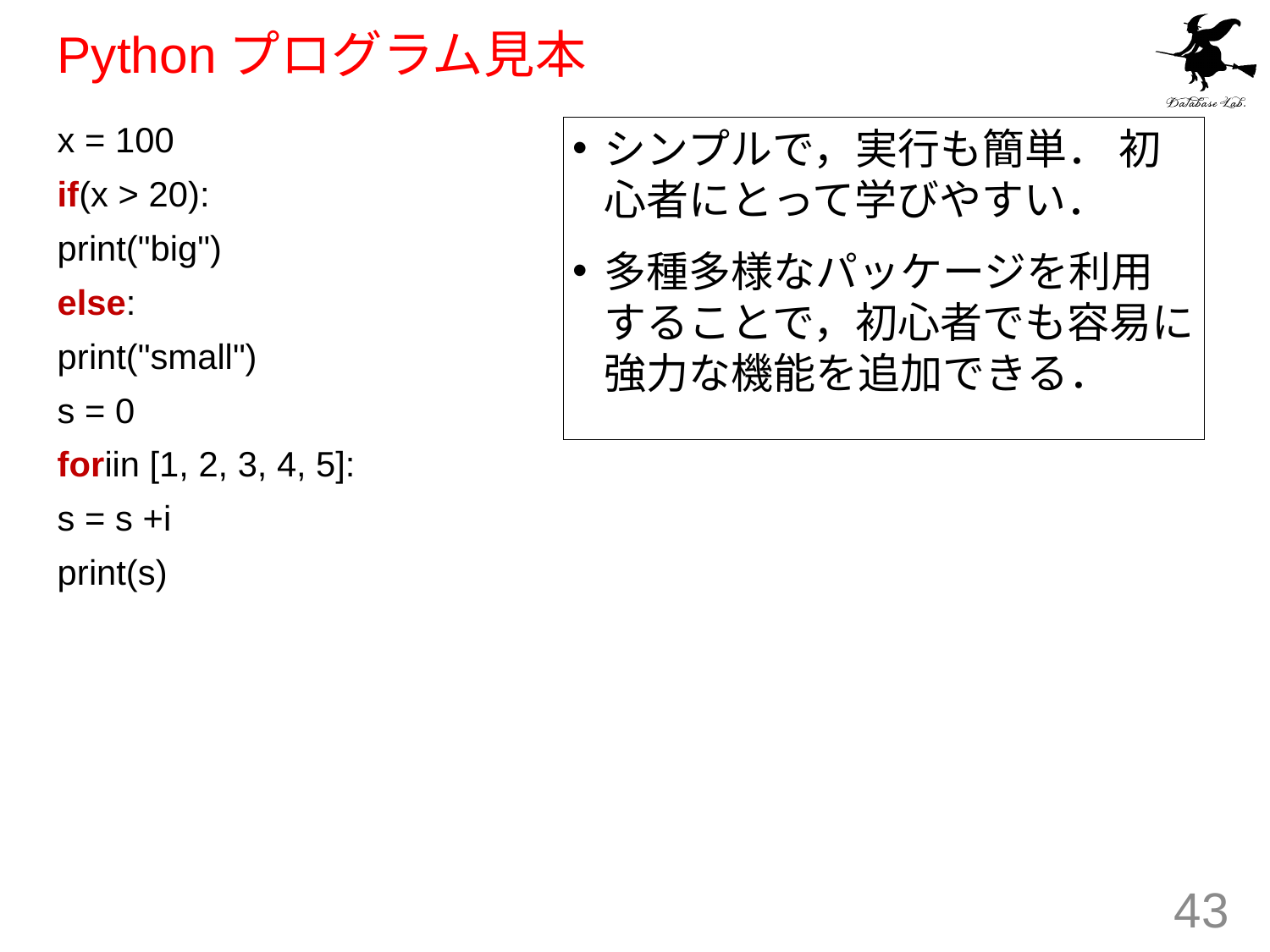

# Pythonプログラム見本
x = 100
if(x > 20):
print("big")
else:
print("small")
s = 0
foriin [1, 2, 3, 4, 5]:
s = s +i
print(s)
シンプルで，実行も簡単． 初心者にとって学びやすい．
多種多様なパッケージを利用することで，初心者でも容易に強力な機能を追加できる．
43